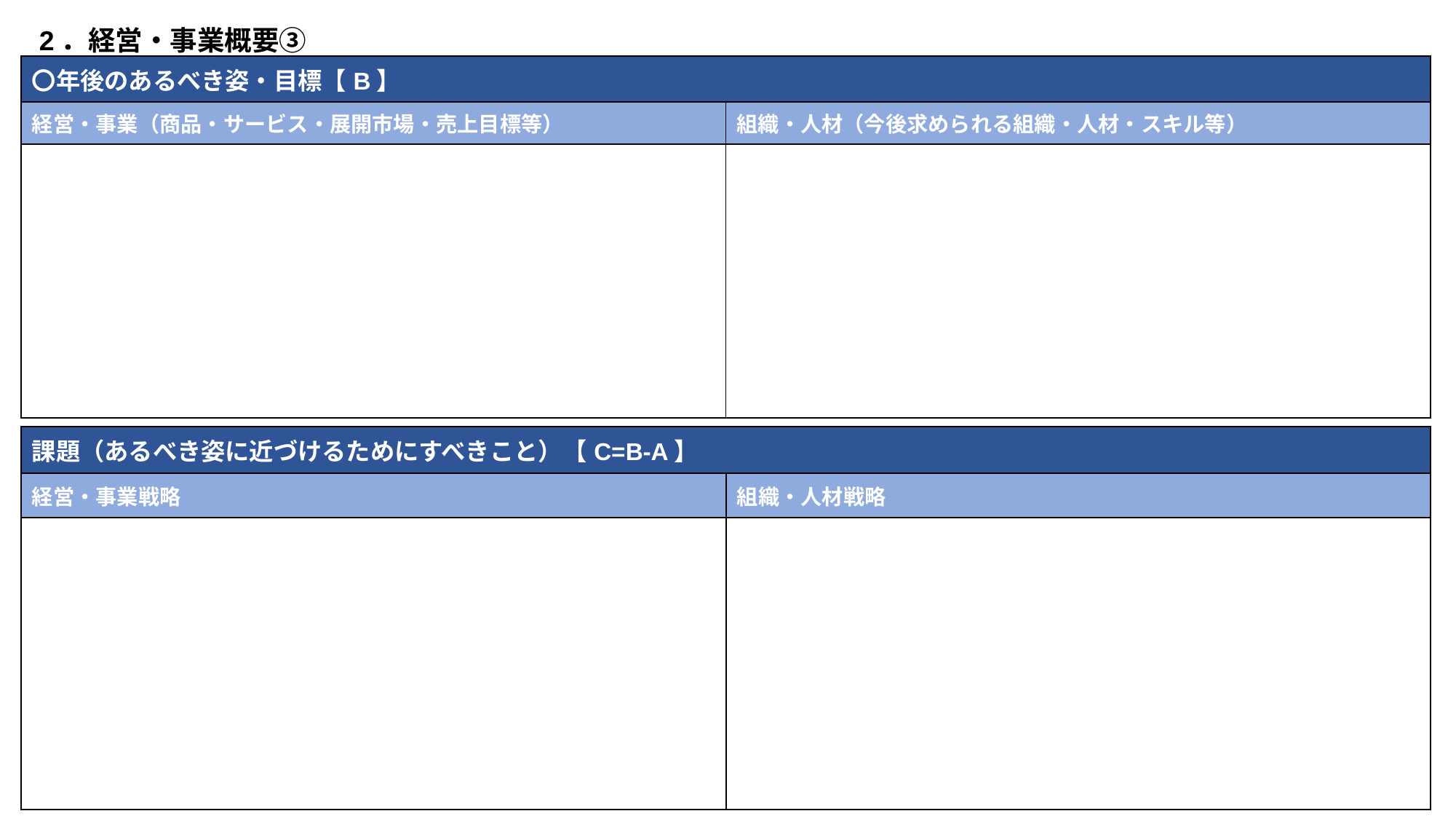

2．経営・事業概要③
| 〇年後のあるべき姿・目標【B】 |  |
| --- | --- |
| 経営・事業（商品・サービス・展開市場・売上目標等） | 組織・人材（今後求められる組織・人材・スキル等） |
|  |  |
| 課題（あるべき姿に近づけるためにすべきこと）【C=B-A】 |  |
| --- | --- |
| 経営・事業戦略 | 組織・人材戦略 |
|  |  |